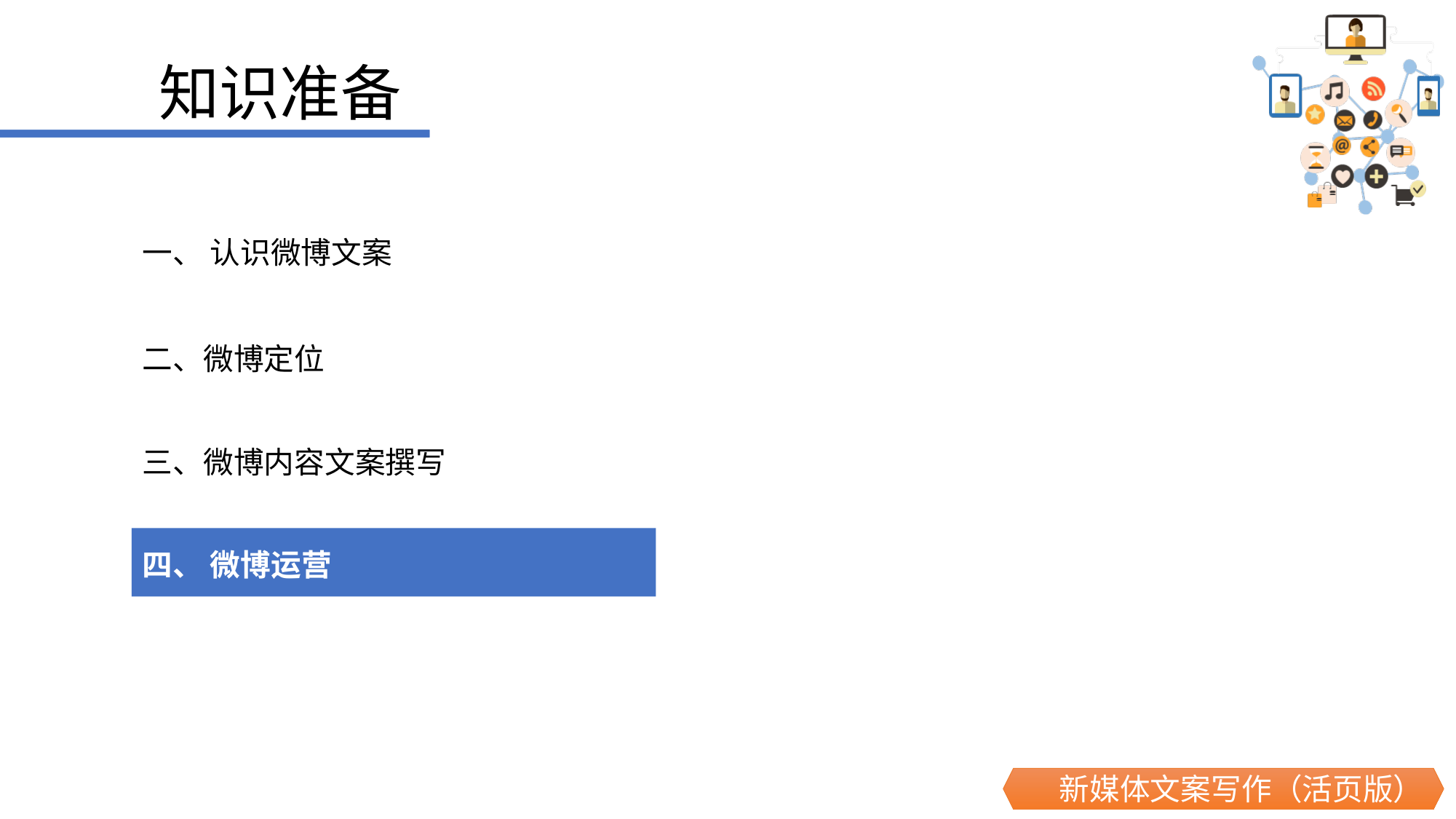

知识准备

一、 认识微博文案
二、微博定位
三、微博内容文案撰写

四、 微博运营